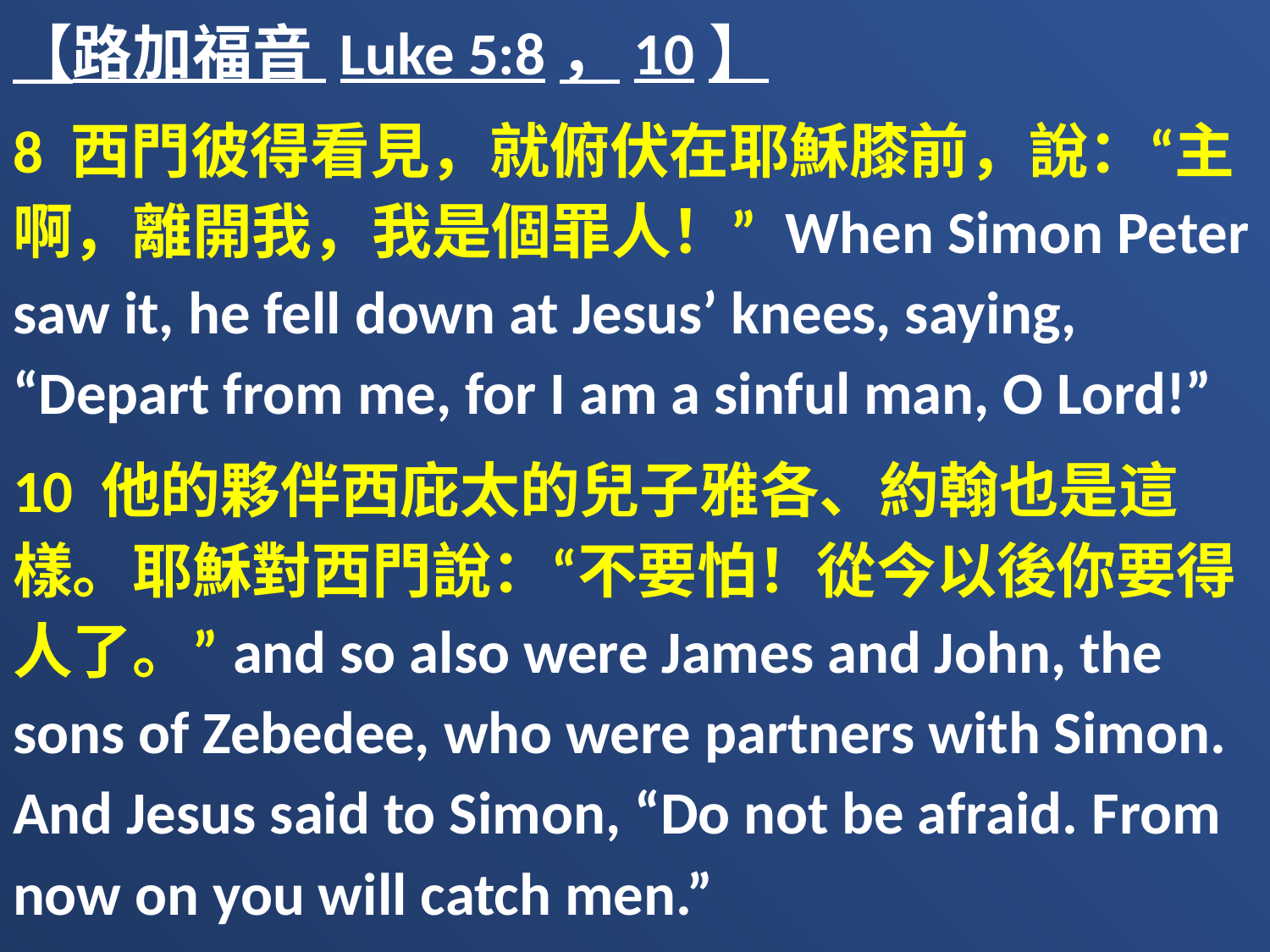

【路加福音 Luke 5:8，10】
8 西門彼得看見，就俯伏在耶穌膝前，說：“主啊，離開我，我是個罪人！” When Simon Peter saw it, he fell down at Jesus’ knees, saying, “Depart from me, for I am a sinful man, O Lord!”
10 他的夥伴西庇太的兒子雅各、約翰也是這樣。耶穌對西門說：“不要怕！從今以後你要得人了。”and so also were James and John, the sons of Zebedee, who were partners with Simon. And Jesus said to Simon, “Do not be afraid. From now on you will catch men.”